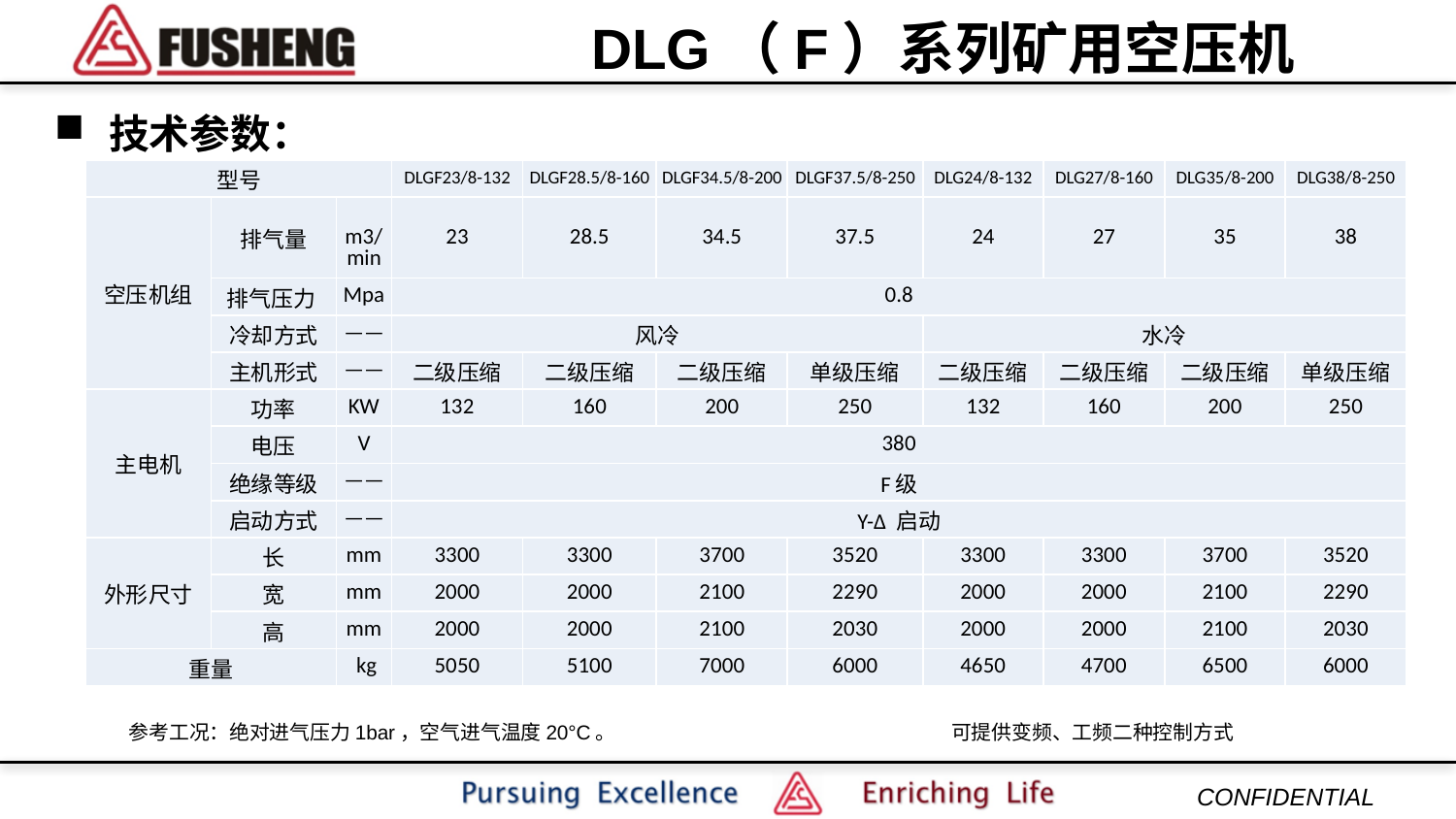

# DLG（F）系列矿用空压机
技术参数：
| 型号 |  |  | DLGF23/8-132 | DLGF28.5/8-160 | DLGF34.5/8-200 | DLGF37.5/8-250 | DLG24/8-132 | DLG27/8-160 | DLG35/8-200 | DLG38/8-250 |
| --- | --- | --- | --- | --- | --- | --- | --- | --- | --- | --- |
| 空压机组 | 排气量 | m3/min | 23 | 28.5 | 34.5 | 37.5 | 24 | 27 | 35 | 38 |
|  | 排气压力 | Mpa | 0.8 |  |  |  |  |  |  |  |
|  | 冷却方式 | —— | 风冷 |  |  |  | 水冷 |  |  |  |
|  | 主机形式 | —— | 二级压缩 | 二级压缩 | 二级压缩 | 单级压缩 | 二级压缩 | 二级压缩 | 二级压缩 | 单级压缩 |
| 主电机 | 功率 | KW | 132 | 160 | 200 | 250 | 132 | 160 | 200 | 250 |
|  | 电压 | V | 380 |  |  |  |  |  |  |  |
|  | 绝缘等级 | —— | F级 |  |  |  |  |  |  |  |
|  | 启动方式 | —— | Y-Δ 启动 |  |  |  |  |  |  |  |
| 外形尺寸 | 长 | mm | 3300 | 3300 | 3700 | 3520 | 3300 | 3300 | 3700 | 3520 |
|  | 宽 | mm | 2000 | 2000 | 2100 | 2290 | 2000 | 2000 | 2100 | 2290 |
|  | 高 | mm | 2000 | 2000 | 2100 | 2030 | 2000 | 2000 | 2100 | 2030 |
| 重量 |  | kg | 5050 | 5100 | 7000 | 6000 | 4650 | 4700 | 6500 | 6000 |
参考工况：绝对进气压力1bar，空气进气温度20°C。                                                                         可提供变频、工频二种控制方式